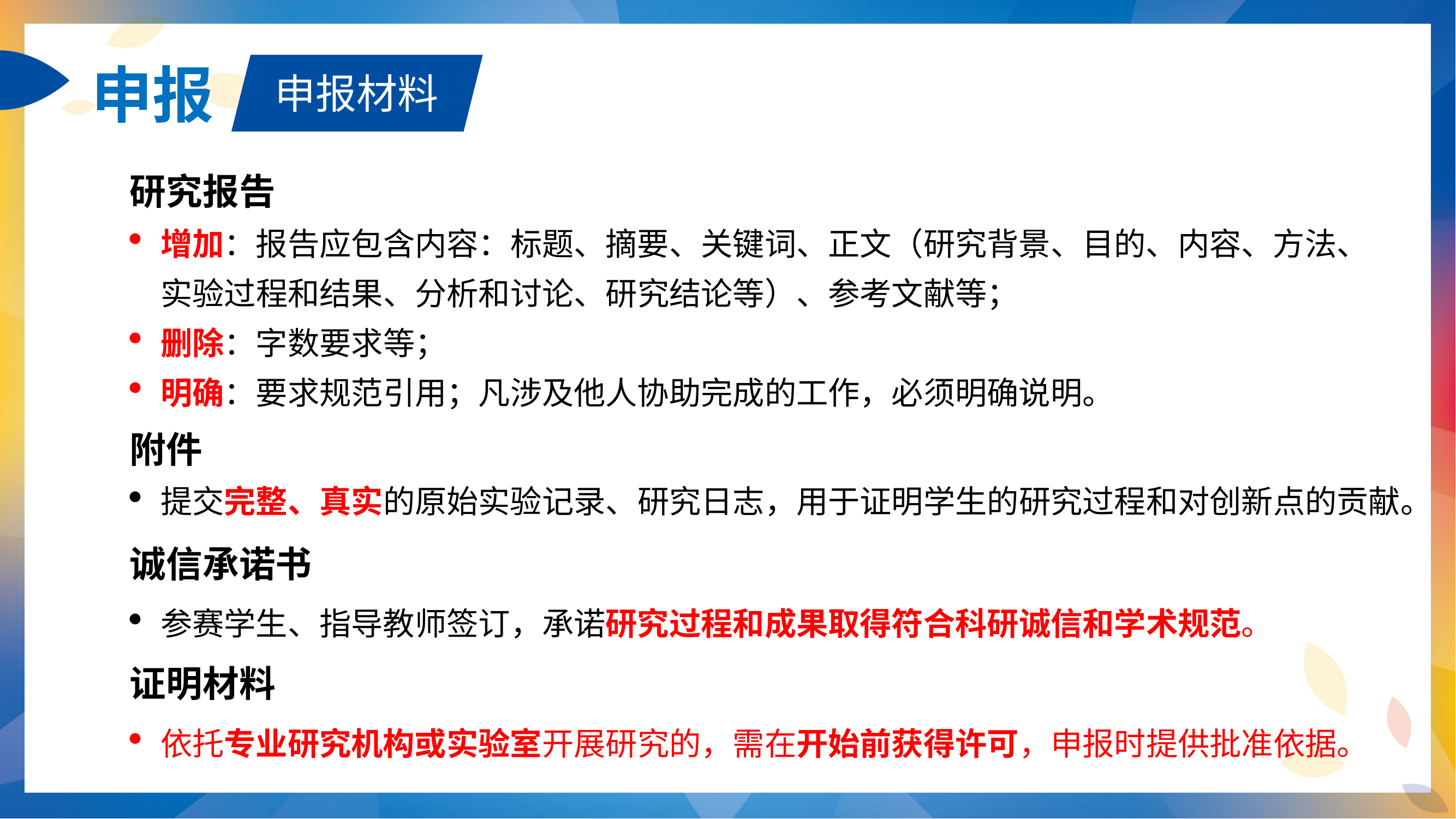

申报

申报材料
研究报告
增加：报告应包含内容：标题、摘要、关键词、正文（研究背景、目的、内容、方法、实验过程和结果、分析和讨论、研究结论等）、参考文献等；
删除：字数要求等；
明确：要求规范引用；凡涉及他人协助完成的工作，必须明确说明。

附件
提交完整、真实的原始实验记录、研究日志，用于证明学生的研究过程和对创新点的贡献。
诚信承诺书
参赛学生、指导教师签订，承诺研究过程和成果取得符合科研诚信和学术规范。
证明材料
依托专业研究机构或实验室开展研究的，需在开始前获得许可，申报时提供批准依据。